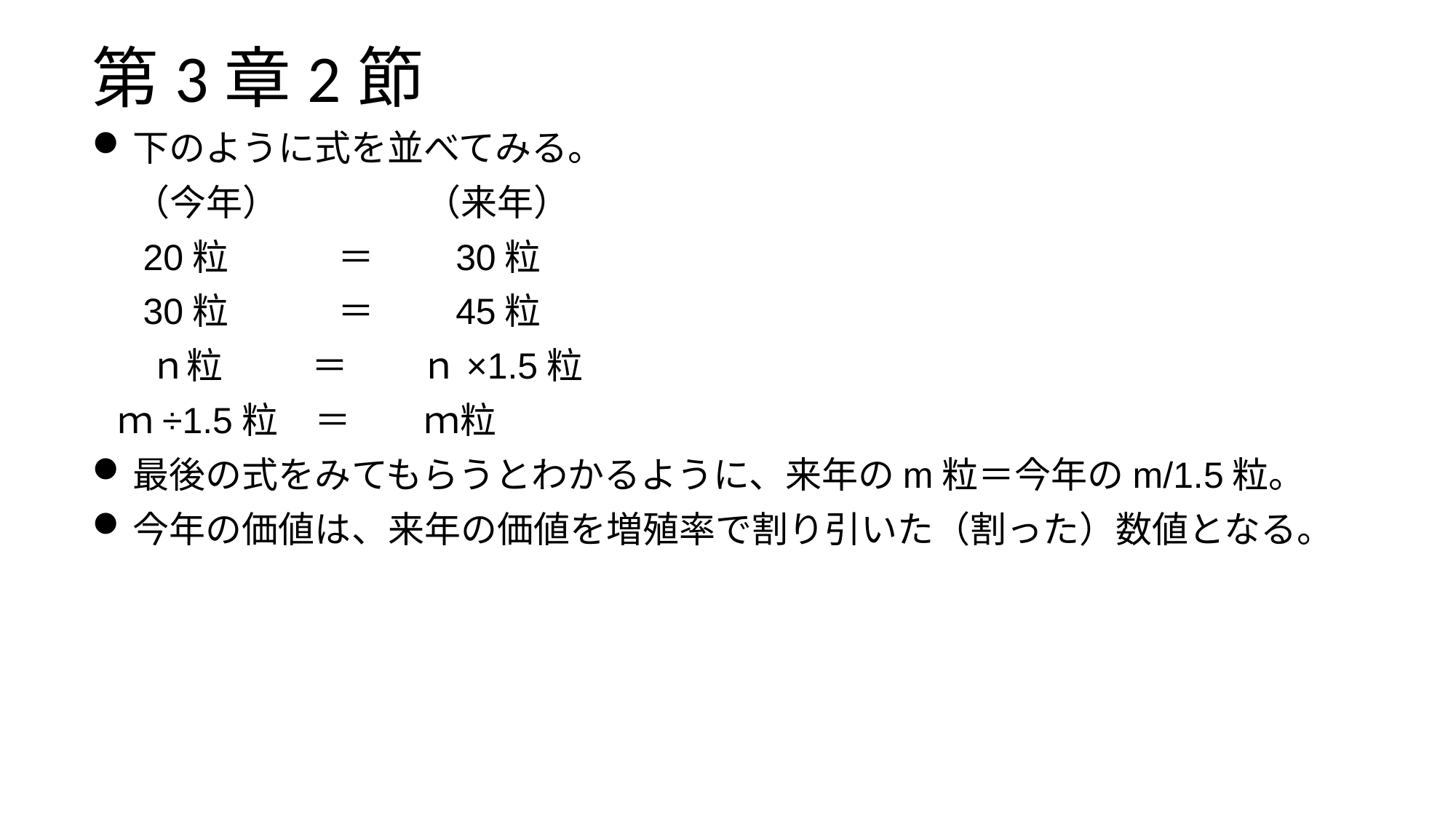

# 第3章2節
下のように式を並べてみる。
    （今年）　　　　（来年）
     20粒　　　＝　　30粒
     30粒　　　＝　　45粒
      ｎ粒 　　 ＝　　ｎ×1.5粒
  ｍ÷1.5粒　＝　　ｍ粒
最後の式をみてもらうとわかるように、来年のm粒＝今年のm/1.5粒。
今年の価値は、来年の価値を増殖率で割り引いた（割った）数値となる。